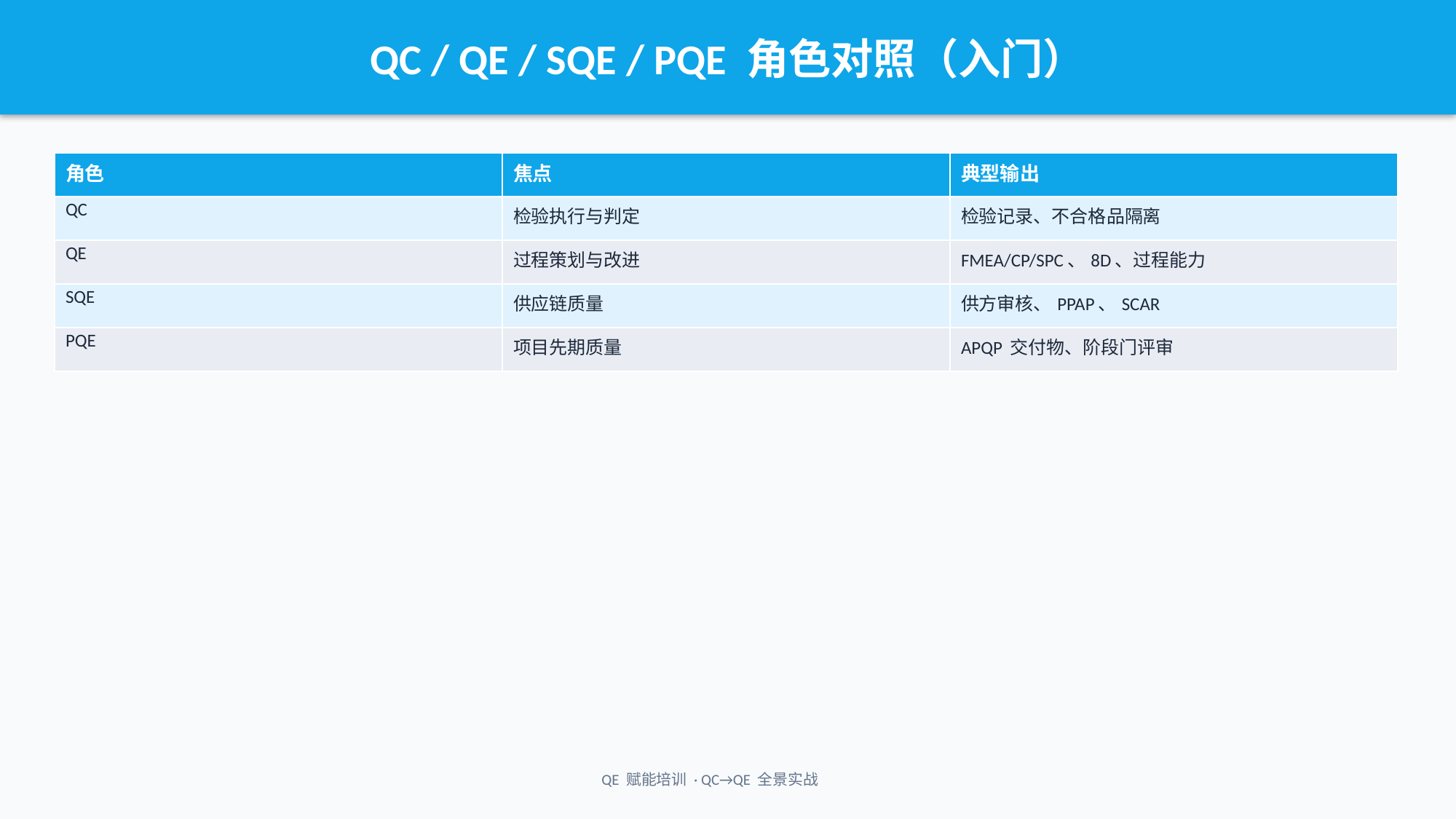

QC / QE / SQE / PQE 角色对照（入门）
| 角色 | 焦点 | 典型输出 |
| --- | --- | --- |
| QC | 检验执行与判定 | 检验记录、不合格品隔离 |
| QE | 过程策划与改进 | FMEA/CP/SPC、8D、过程能力 |
| SQE | 供应链质量 | 供方审核、PPAP、SCAR |
| PQE | 项目先期质量 | APQP 交付物、阶段门评审 |
QE 赋能培训 · QC→QE 全景实战